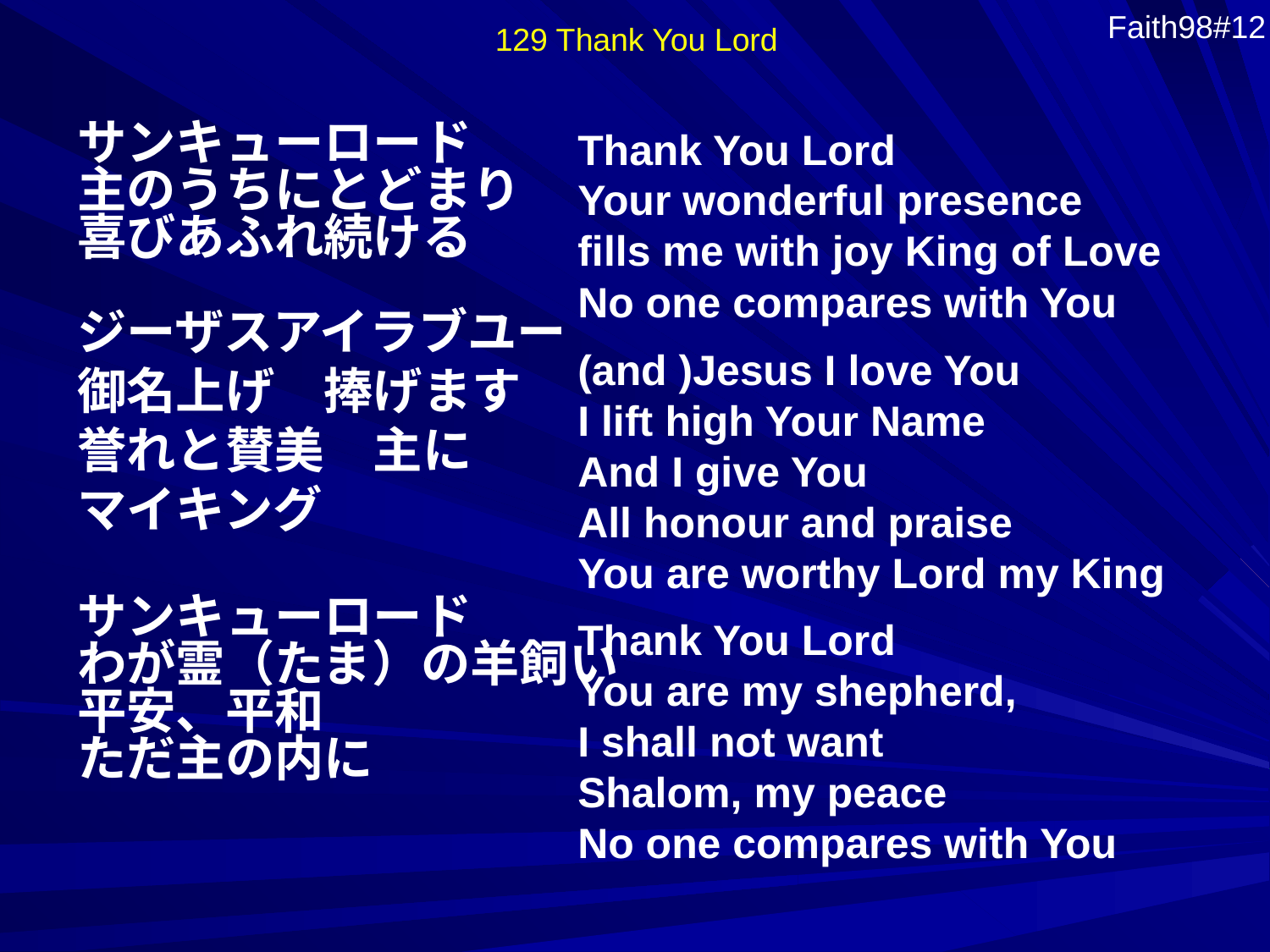

129 Thank You Lord
Faith98#12
サンキューロード
主のうちにとどまり
喜びあふれ続ける

ジーザスアイラブユー
御名上げ　捧げます
誉れと賛美　主に
マイキング

サンキューロード
わが霊（たま）の羊飼い
平安、平和
ただ主の内に
Thank You Lord
Your wonderful presence
fills me with joy King of Love
No one compares with You

(and )Jesus I love You
I lift high Your Name
And I give You
All honour and praise
You are worthy Lord my King

Thank You Lord
You are my shepherd,
I shall not want
Shalom, my peace
No one compares with You